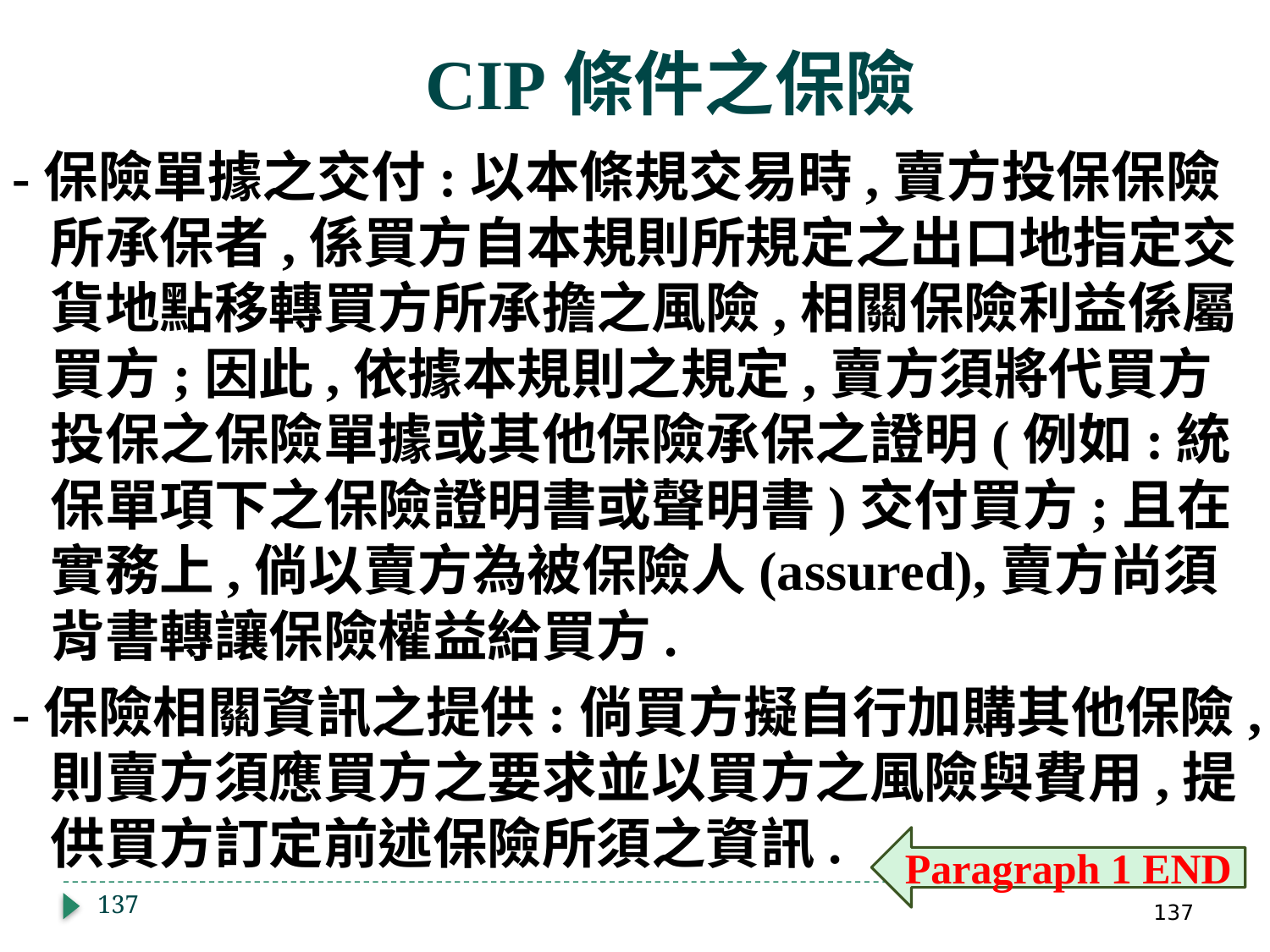

CIP條件之保險
-保險單據之交付:以本條規交易時,賣方投保保險所承保者,係買方自本規則所規定之出口地指定交貨地點移轉買方所承擔之風險,相關保險利益係屬買方;因此,依據本規則之規定,賣方須將代買方投保之保險單據或其他保險承保之證明(例如:統保單項下之保險證明書或聲明書)交付買方;且在實務上,倘以賣方為被保險人(assured),賣方尚須背書轉讓保險權益給買方.
-保險相關資訊之提供:倘買方擬自行加購其他保險,則賣方須應買方之要求並以買方之風險與費用,提供買方訂定前述保險所須之資訊.
Paragraph 1 END
137
137